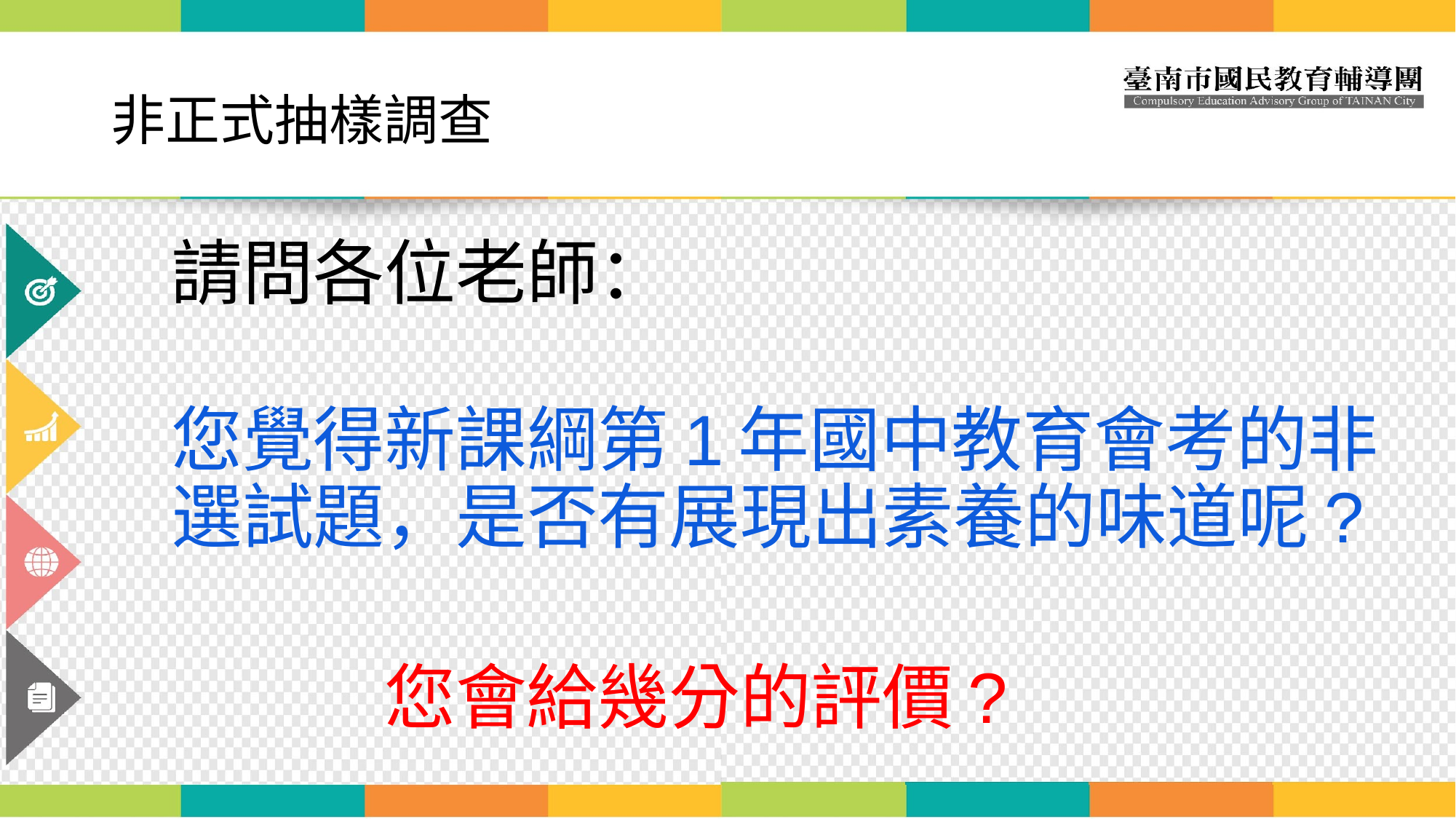

# 非正式抽樣調查
請問各位老師：
您覺得新課綱第1年國中教育會考的非選試題，是否有展現出素養的味道呢?

          您會給幾分的評價?